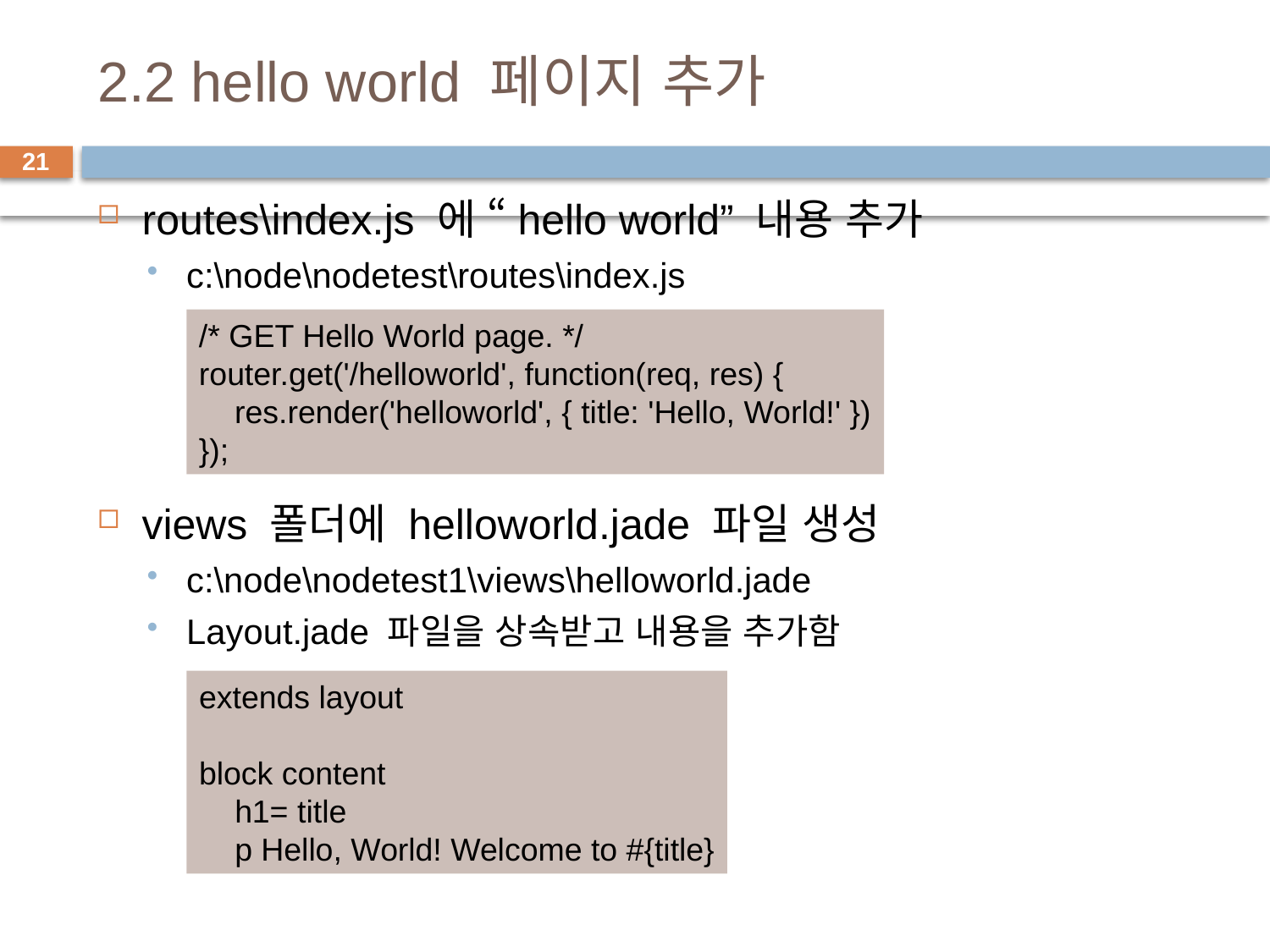

# 2.2 hello world 페이지 추가
21
routes\index.js 에 “hello world” 내용 추가
c:\node\nodetest\routes\index.js

views 폴더에 helloworld.jade 파일 생성
c:\node\nodetest1\views\helloworld.jade
Layout.jade 파일을 상속받고 내용을 추가함
/* GET Hello World page. */
router.get('/helloworld', function(req, res) {
    res.render('helloworld', { title: 'Hello, World!' })
});
extends layout

block content
    h1= title
    p Hello, World! Welcome to #{title}